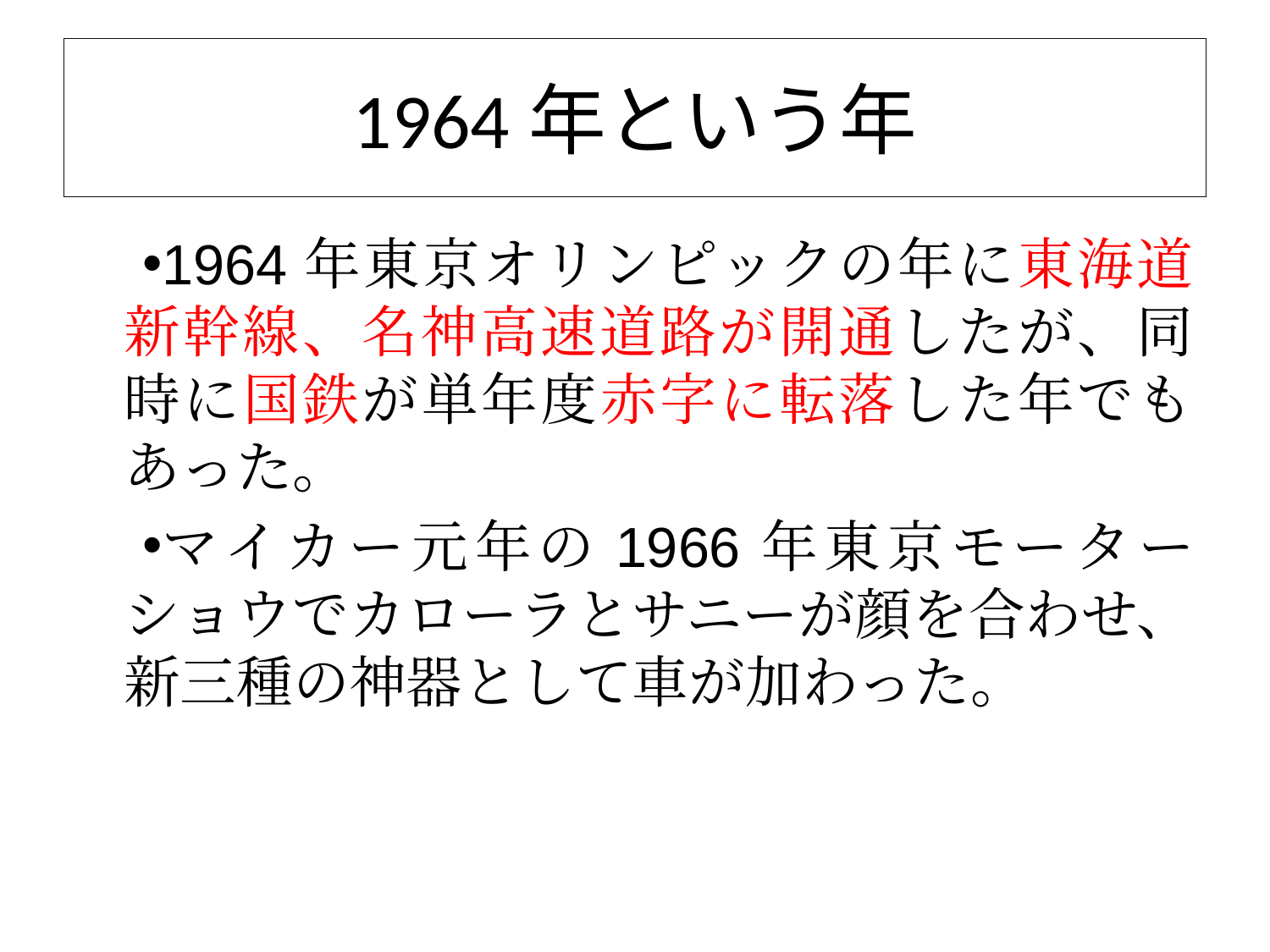

# 1964年という年
1964年東京オリンピックの年に東海道新幹線、名神高速道路が開通したが、同時に国鉄が単年度赤字に転落した年でもあった。
マイカー元年の1966年東京モーターショウでカローラとサニーが顔を合わせ、新三種の神器として車が加わった。